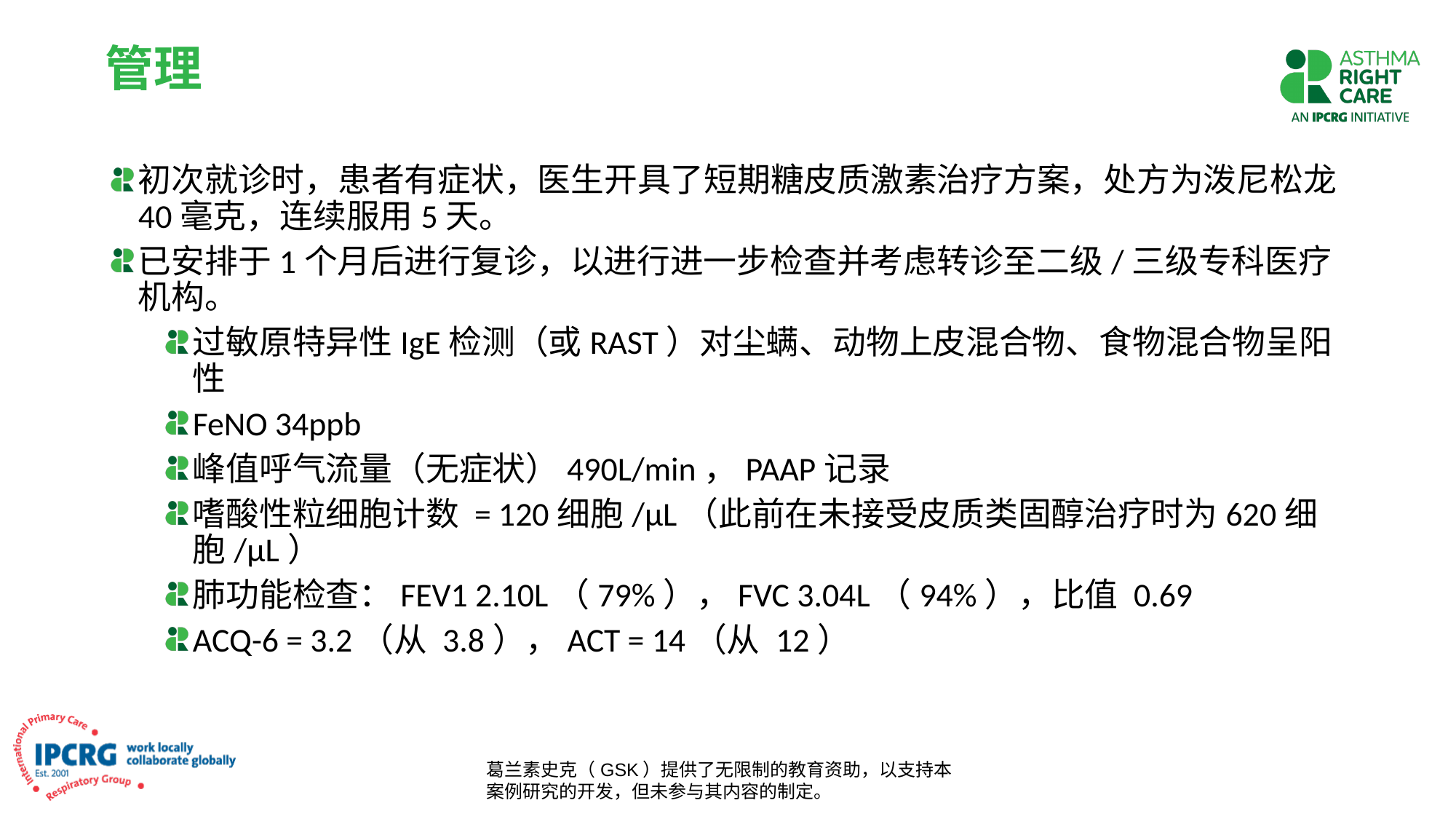

# 管理
初次就诊时，患者有症状，医生开具了短期糖皮质激素治疗方案，处方为泼尼松龙40毫克，连续服用5天。
已安排于1个月后进行复诊，以进行进一步检查并考虑转诊至二级/三级专科医疗机构。
过敏原特异性IgE检测（或RAST）对尘螨、动物上皮混合物、食物混合物呈阳性
FeNO 34ppb
峰值呼气流量（无症状）490L/min，PAAP记录
嗜酸性粒细胞计数 = 120细胞/µL（此前在未接受皮质类固醇治疗时为620细胞/µL）
肺功能检查：FEV1 2.10L（79%），FVC 3.04L（94%），比值 0.69
ACQ-6 = 3.2（从 3.8），ACT = 14（从 12）